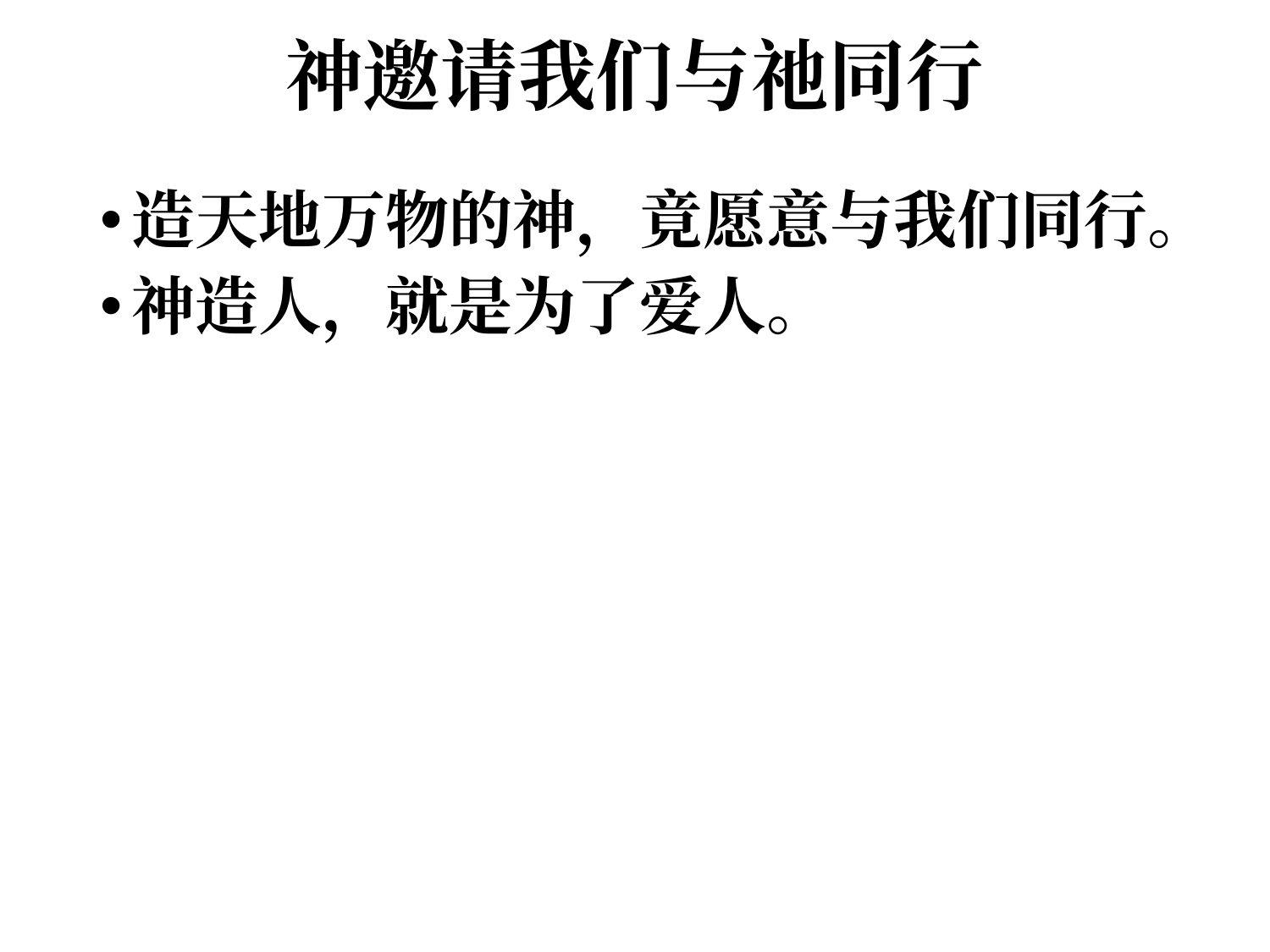

# 神邀请我们与祂同行
造天地万物的神，竟愿意与我们同行。
神造人，就是为了爱人。